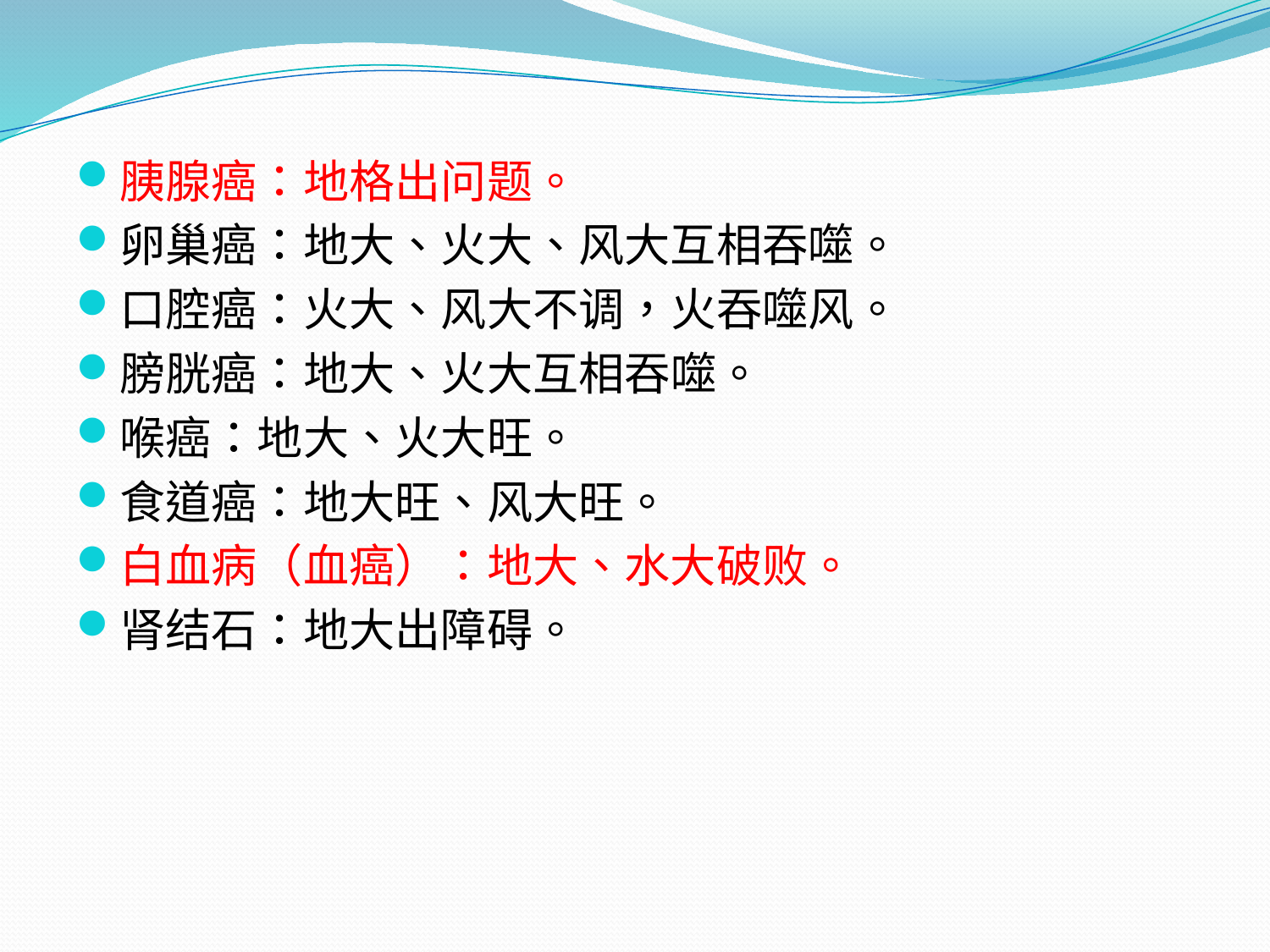

胰腺癌：地格出问题。
卵巢癌：地大、火大、风大互相吞噬。
口腔癌：火大、风大不调，火吞噬风。
膀胱癌：地大、火大互相吞噬。
喉癌：地大、火大旺。
食道癌：地大旺、风大旺。
白血病（血癌）：地大、水大破败。
肾结石：地大出障碍。